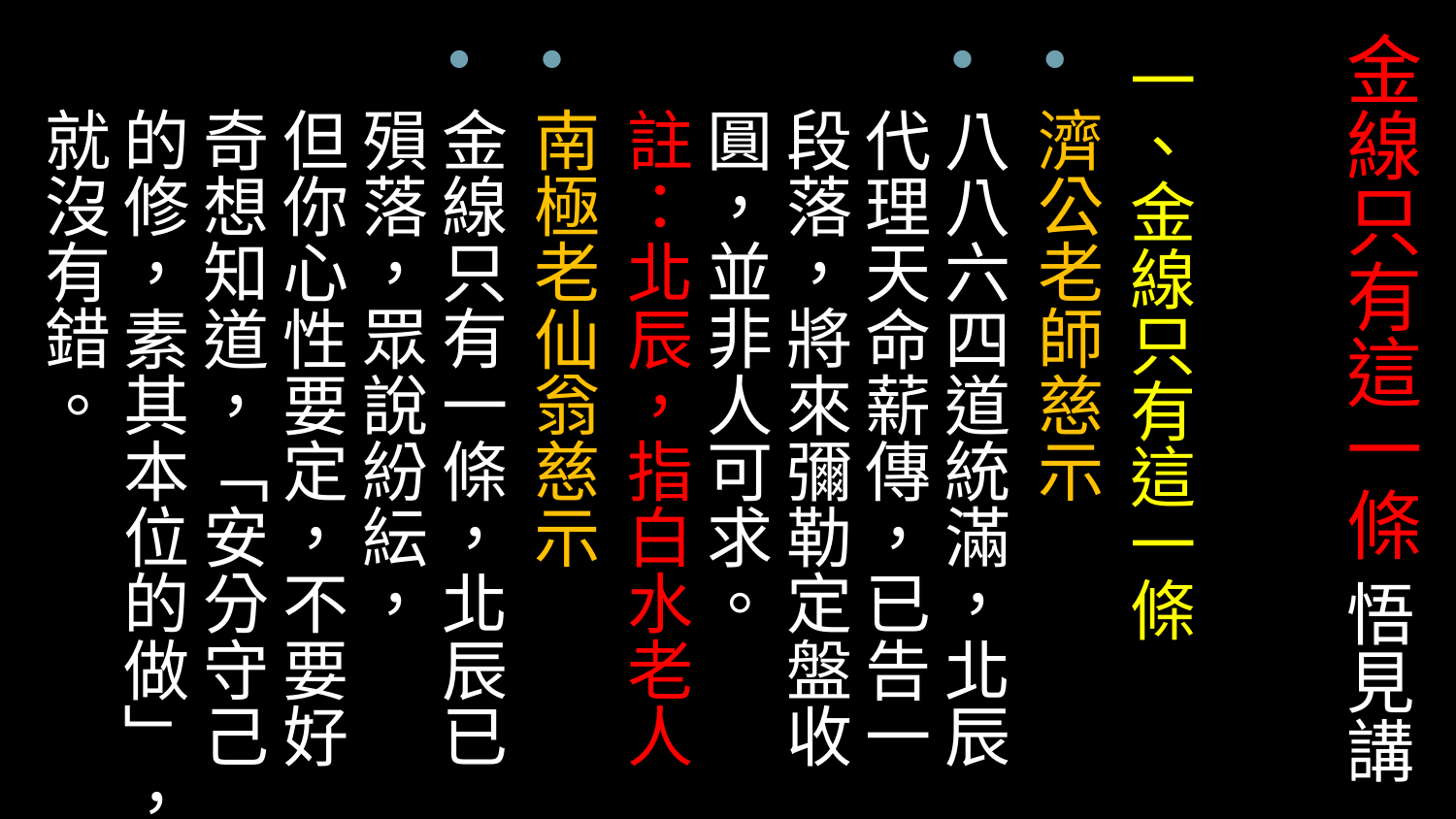

# 金線只有這一條 悟見講
一、金線只有這一條
濟公老師慈示
八八六四道統滿，北辰代理天命薪傳，已告一段落，將來彌勒定盤收圓，並非人可求。
註：北辰，指白水老人
南極老仙翁慈示
金線只有一條，北辰已殞落，眾說紛紜，
但你心性要定，不要好奇想知道，「安分守己的修，素其本位的做」，就沒有錯。